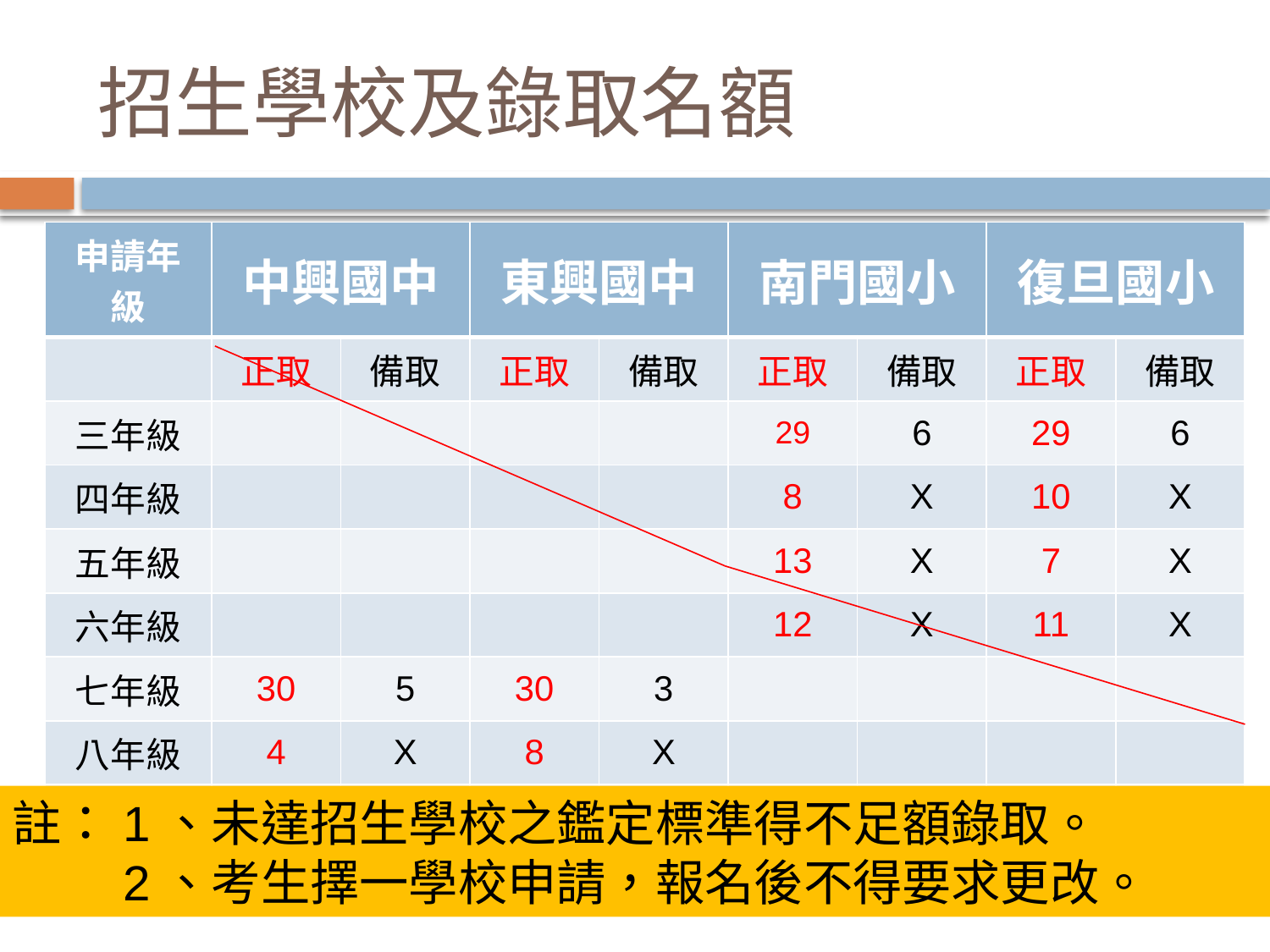

# 招生學校及錄取名額
| 申請年級 | 中興國中 |  | 東興國中 |  | 南門國小 |  | 復旦國小 |  |
| --- | --- | --- | --- | --- | --- | --- | --- | --- |
|  | 正取 | 備取 | 正取 | 備取 | 正取 | 備取 | 正取 | 備取 |
| 三年級 |  |  |  |  | 29 | 6 | 29 | 6 |
| 四年級 |  |  |  |  | 8 | X | 10 | X |
| 五年級 |  |  |  |  | 13 | X | 7 | X |
| 六年級 |  |  |  |  | 12 | X | 11 | X |
| 七年級 | 30 | 5 | 30 | 3 |  |  |  |  |
| 八年級 | 4 | X | 8 | X |  |  |  |  |
| 九年級 | 2 | X | 15 | X |  |  |  |  |
註：1、未達招生學校之鑑定標準得不足額錄取。
　　2、考生擇一學校申請，報名後不得要求更改。